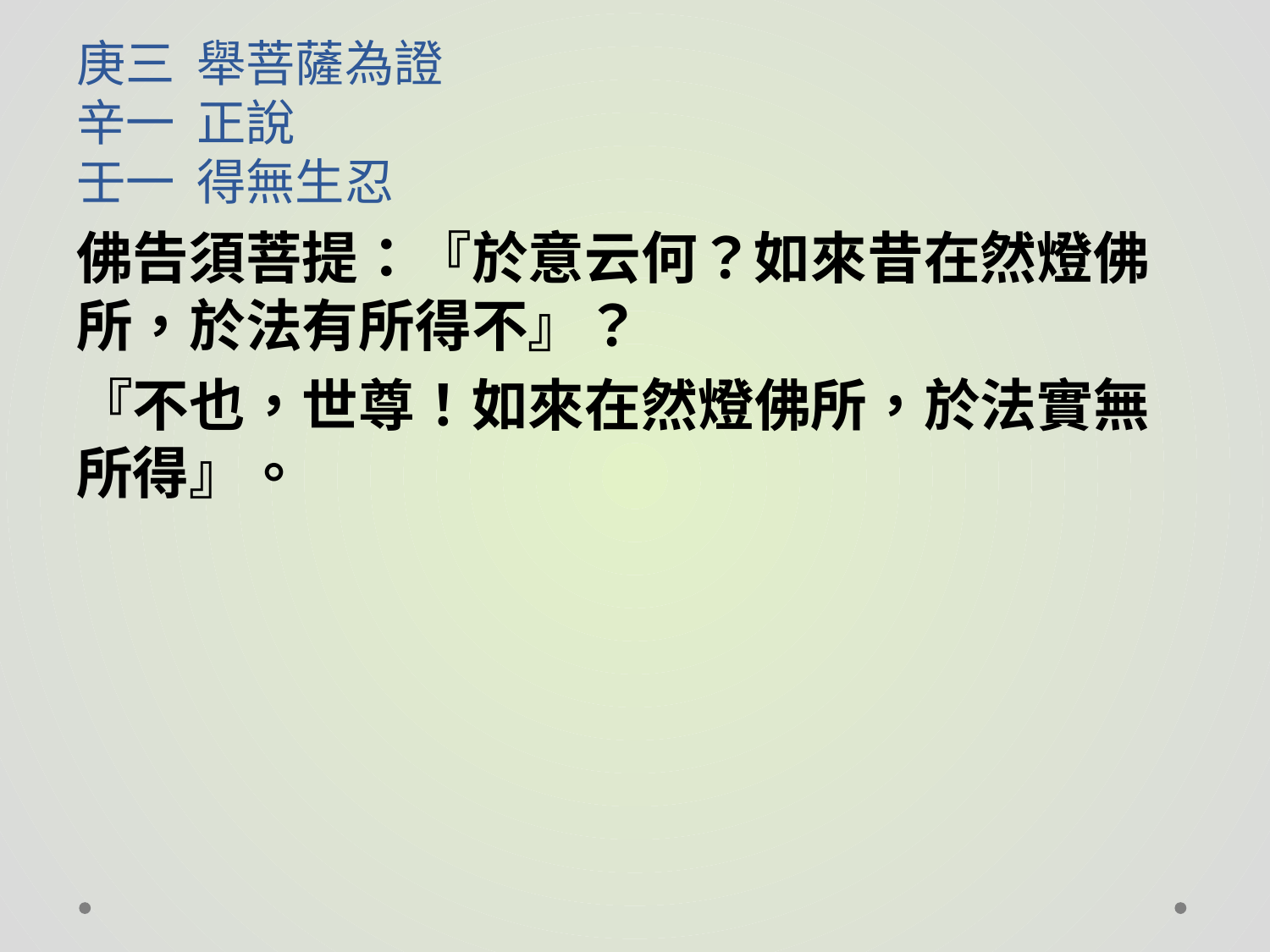

# 庚三  舉菩薩為證 辛一  正說 壬一  得無生忍
佛告須菩提：『於意云何？如來昔在然燈佛所，於法有所得不』？
『不也，世尊！如來在然燈佛所，於法實無所得』。